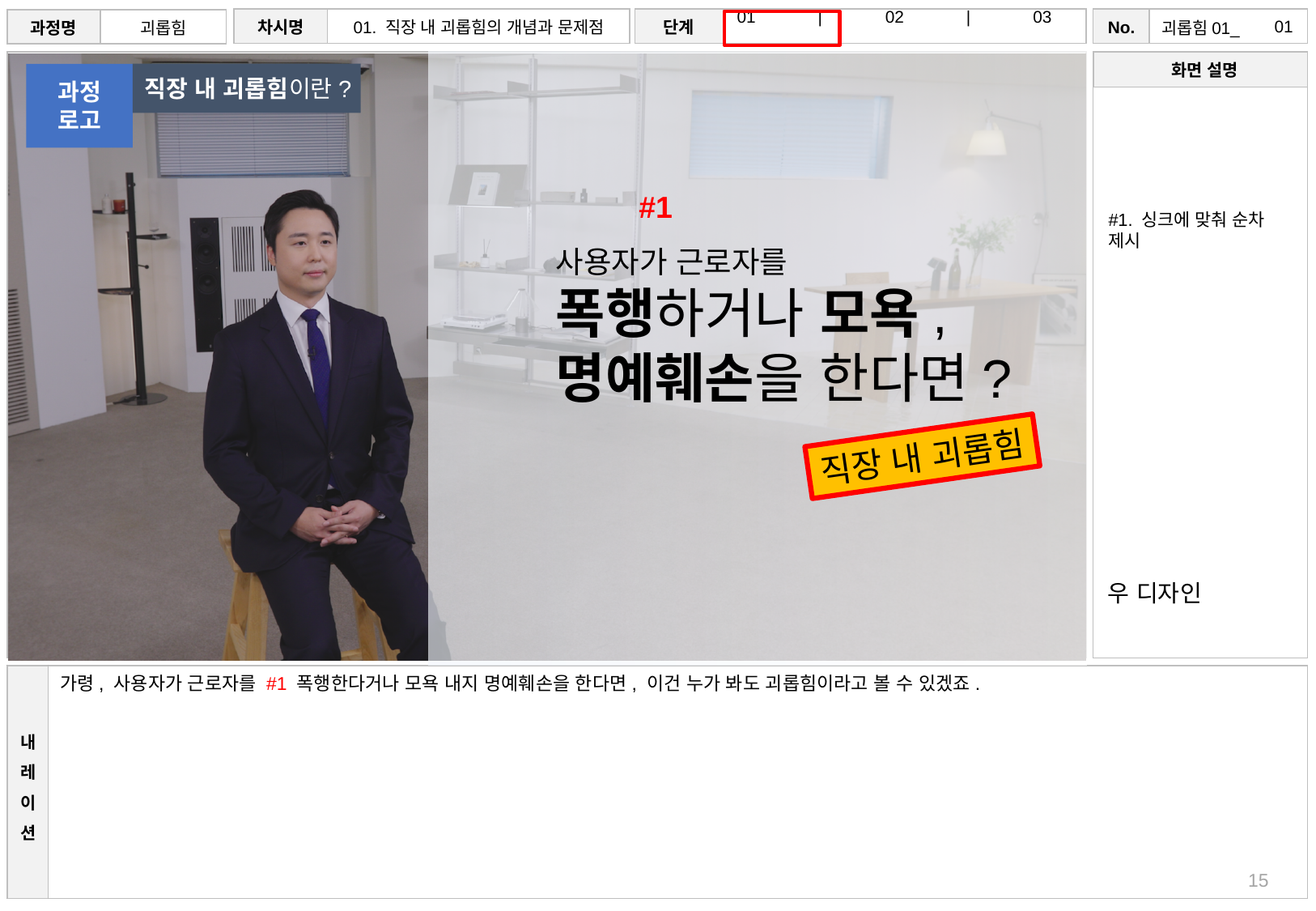

# 01
직장 내 괴롭힘이란?
과정
로고
#1
#1. 싱크에 맞춰 순차 제시
사용자가 근로자를
폭행하거나 모욕,
명예훼손을 한다면?
직장 내 괴롭힘
우 디자인
가령, 사용자가 근로자를 #1 폭행한다거나 모욕 내지 명예훼손을 한다면, 이건 누가 봐도 괴롭힘이라고 볼 수 있겠죠.
15